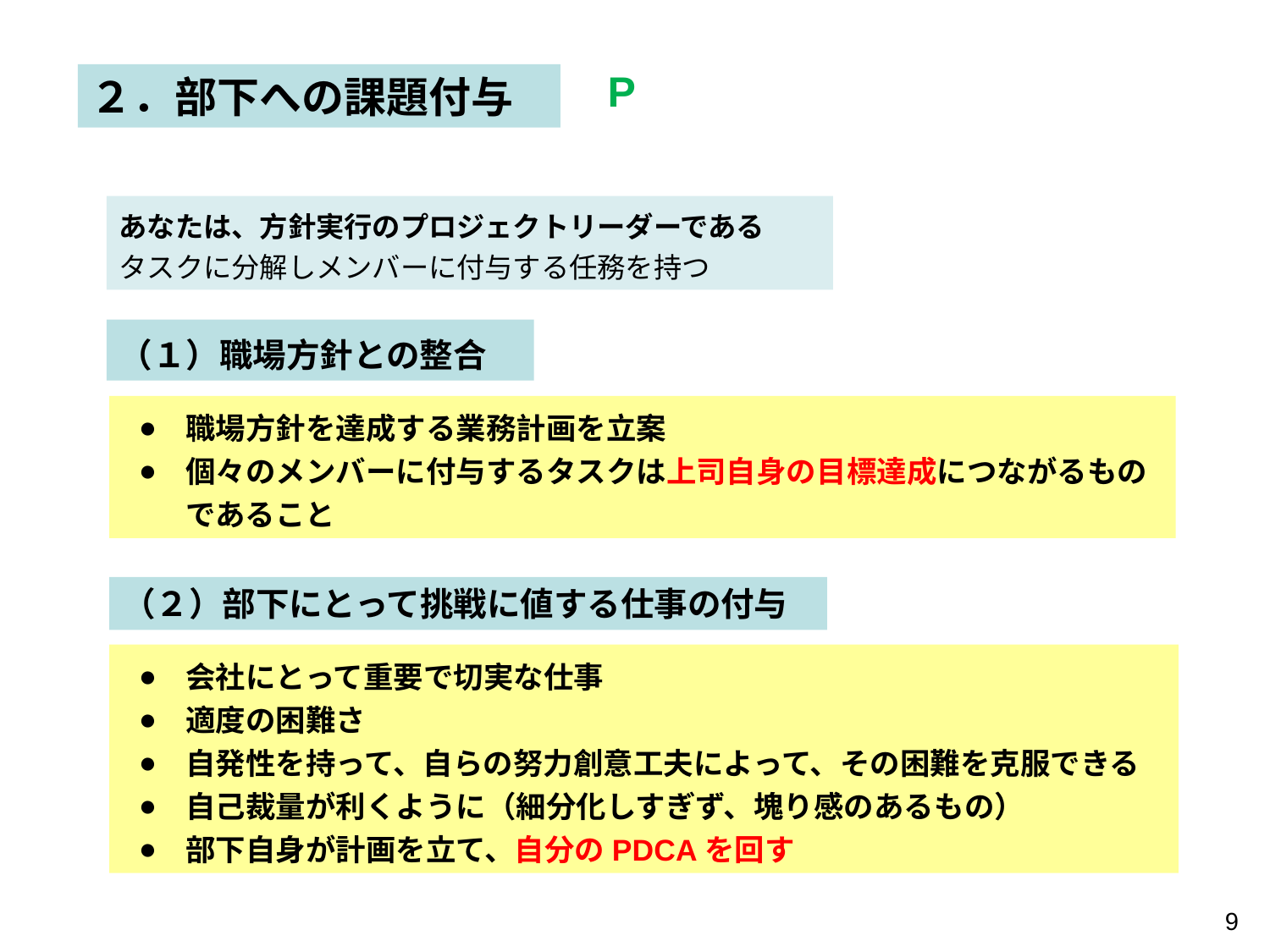

P
２．部下への課題付与
あなたは、方針実行のプロジェクトリーダーである
タスクに分解しメンバーに付与する任務を持つ
（１）職場方針との整合
職場方針を達成する業務計画を立案
個々のメンバーに付与するタスクは上司自身の目標達成につながるものであること
（２）部下にとって挑戦に値する仕事の付与
会社にとって重要で切実な仕事
適度の困難さ
自発性を持って、自らの努力創意工夫によって、その困難を克服できる
自己裁量が利くように（細分化しすぎず、塊り感のあるもの）
部下自身が計画を立て、自分のPDCAを回す
9